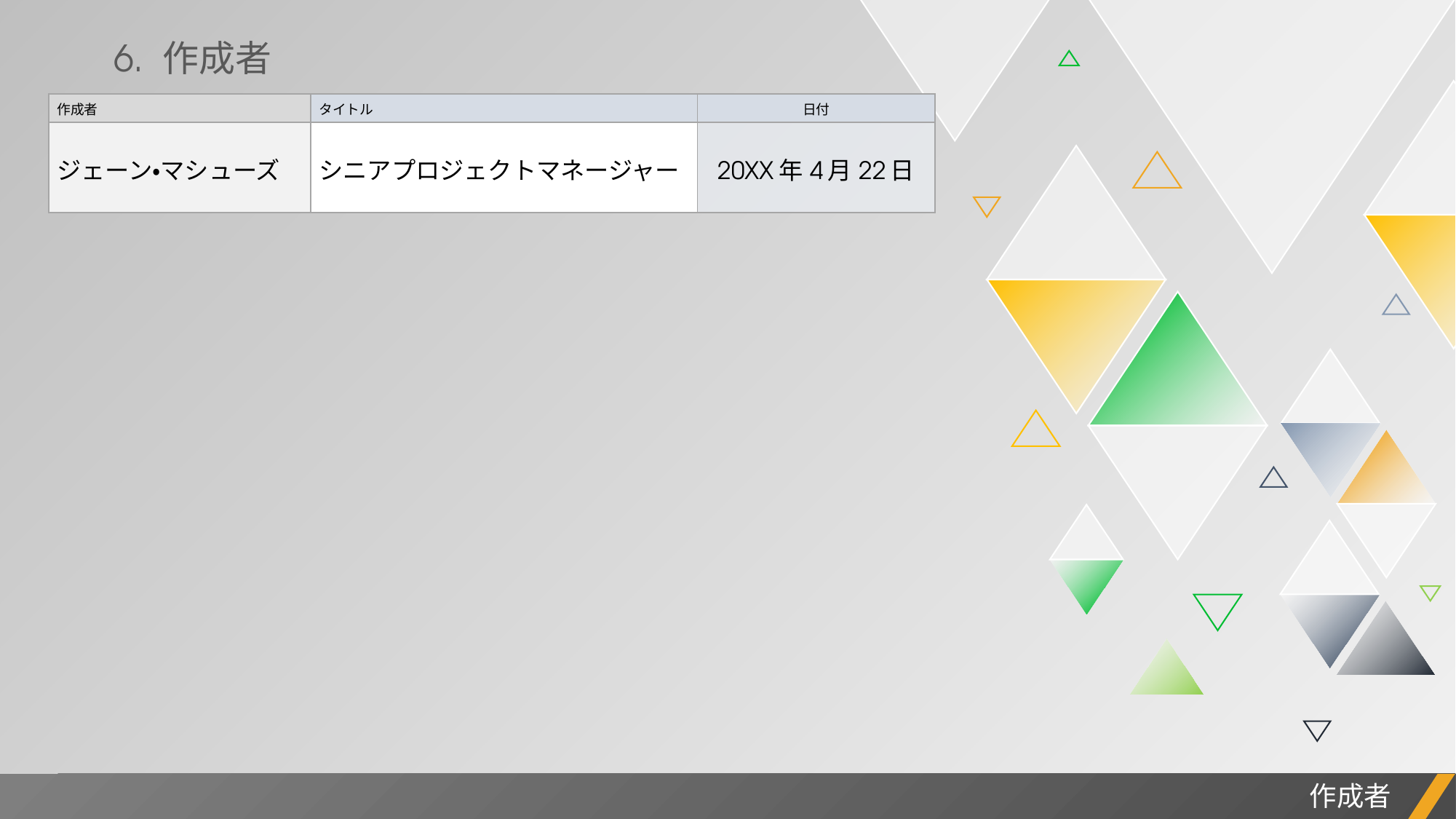

6. 作成者
| 作成者 | タイトル | 日付 |
| --- | --- | --- |
| ジェーン・マシューズ | シニアプロジェクトマネージャー | 20XX年4月22日 |
作成者